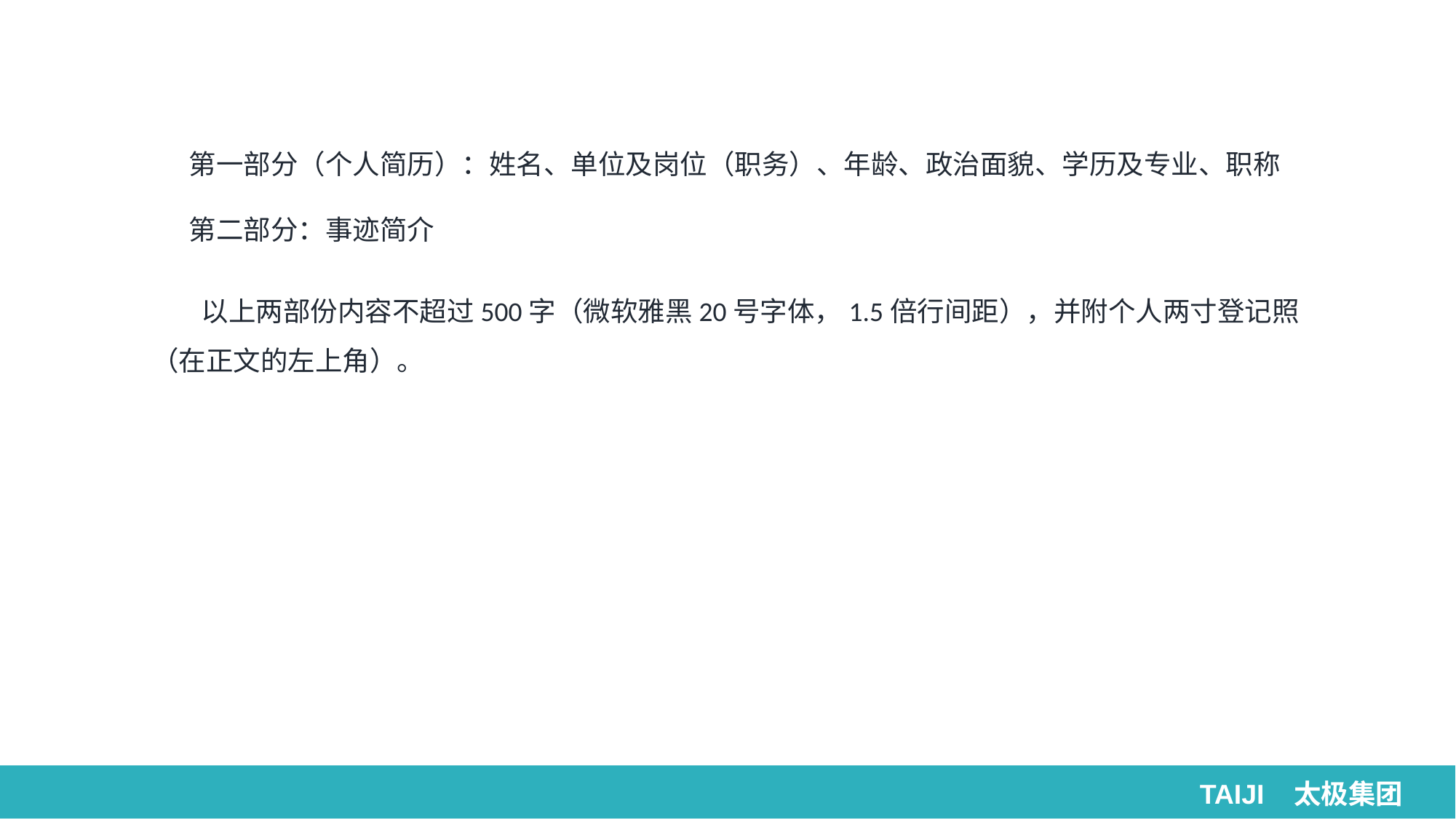

第一部分（个人简历）：姓名、单位及岗位（职务）、年龄、政治面貌、学历及专业、职称

     第二部分：事迹简介

       以上两部份内容不超过500字（微软雅黑20号字体，1.5倍行间距），并附个人两寸登记照（在正文的左上角）。

TAIJI   太极集团